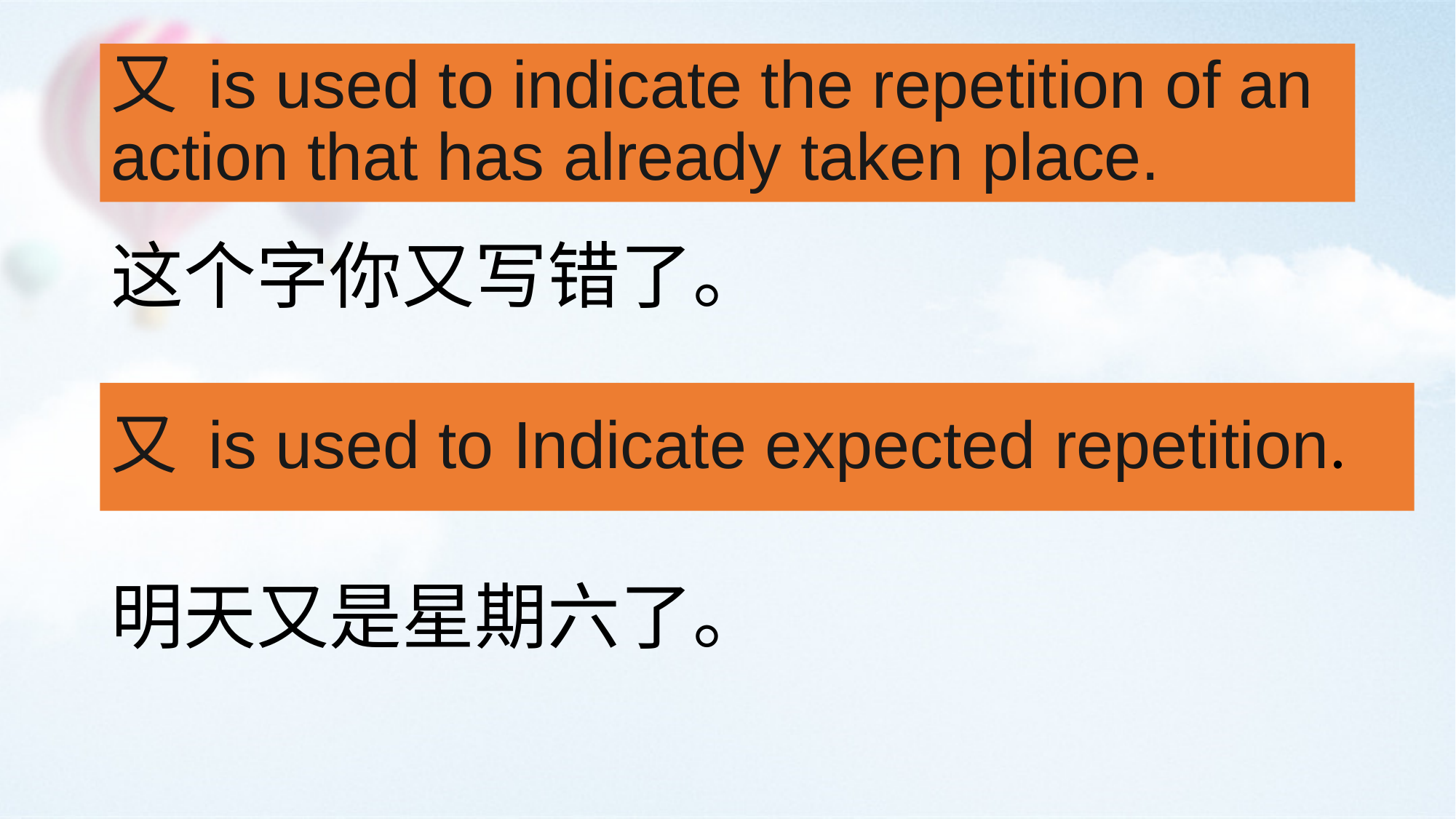

# 又 is used to indicate the repetition of an action that has already taken place.
这个字你又写错了。
又 is used to Indicate expected repetition.
明天又是星期六了。